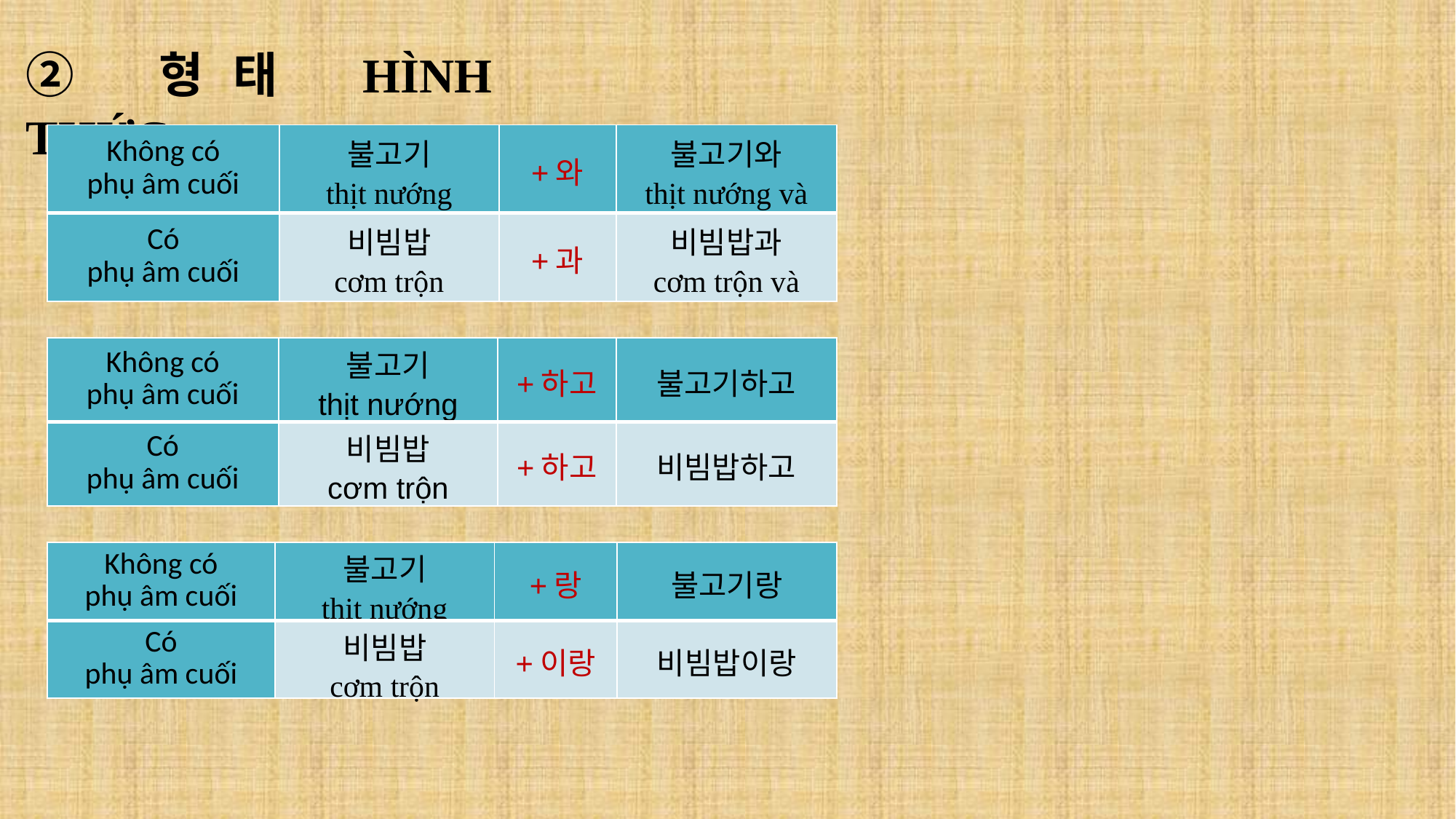

② 형태 HÌNH THỨC
| Không có phụ âm cuối | 불고기 thịt nướng | +와 | 불고기와 thịt nướng và |
| --- | --- | --- | --- |
| Có phụ âm cuối | 비빔밥 cơm trộn | +과 | 비빔밥과 cơm trộn và |
| Không có phụ âm cuối | 불고기 thịt nướng | +하고 | 불고기하고 |
| --- | --- | --- | --- |
| Có phụ âm cuối | 비빔밥 cơm trộn | +하고 | 비빔밥하고 |
| Không có phụ âm cuối | 불고기 thịt nướng | +랑 | 불고기랑 |
| --- | --- | --- | --- |
| Có phụ âm cuối | 비빔밥 cơm trộn | +이랑 | 비빔밥이랑 |